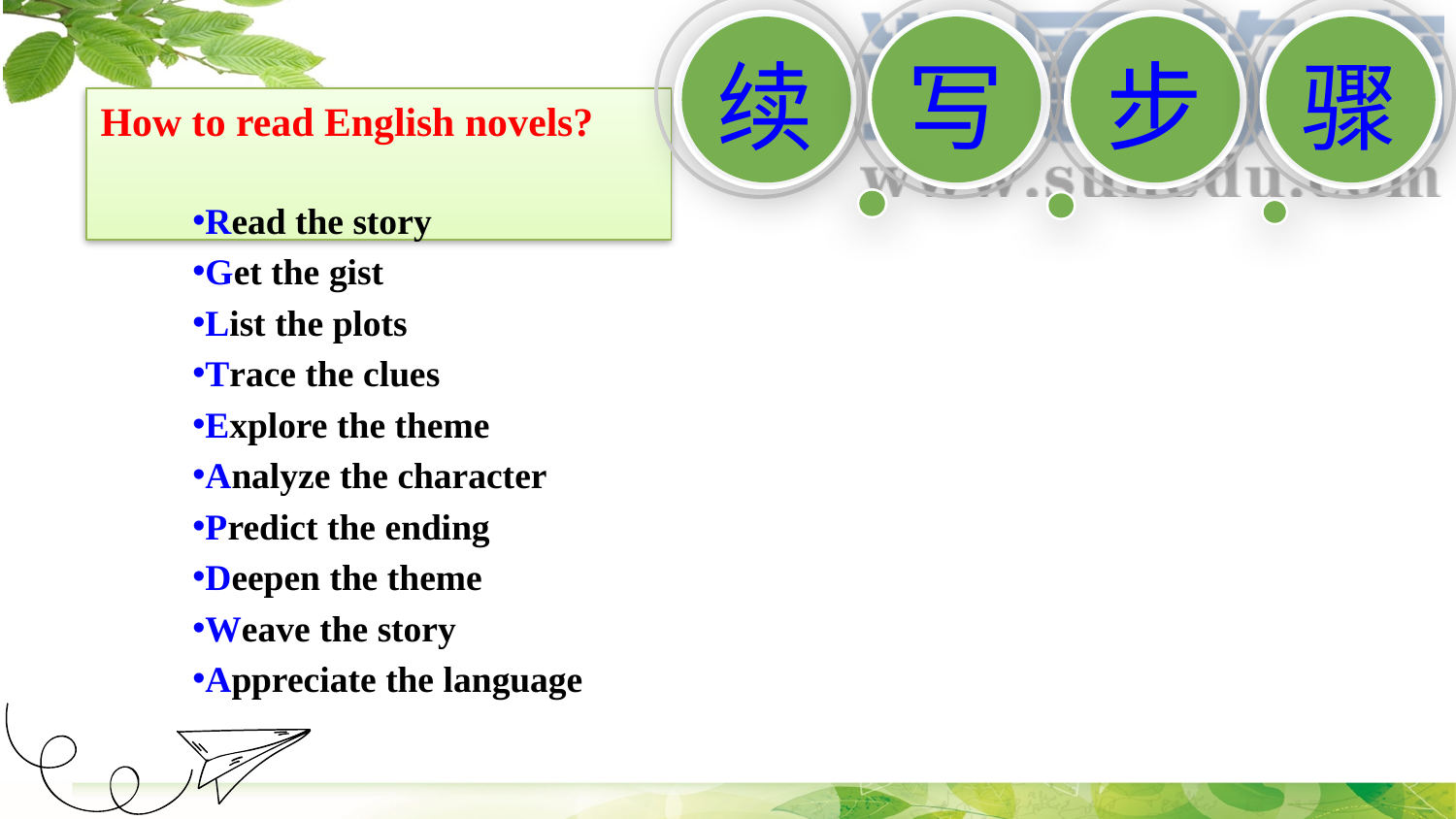

续

写

步

骤
# How to read English novels?
Read the story
Get the gist
List the plots
Trace the clues
Explore the theme
Analyze the character
Predict the ending
Deepen the theme
Weave the story
Appreciate the language